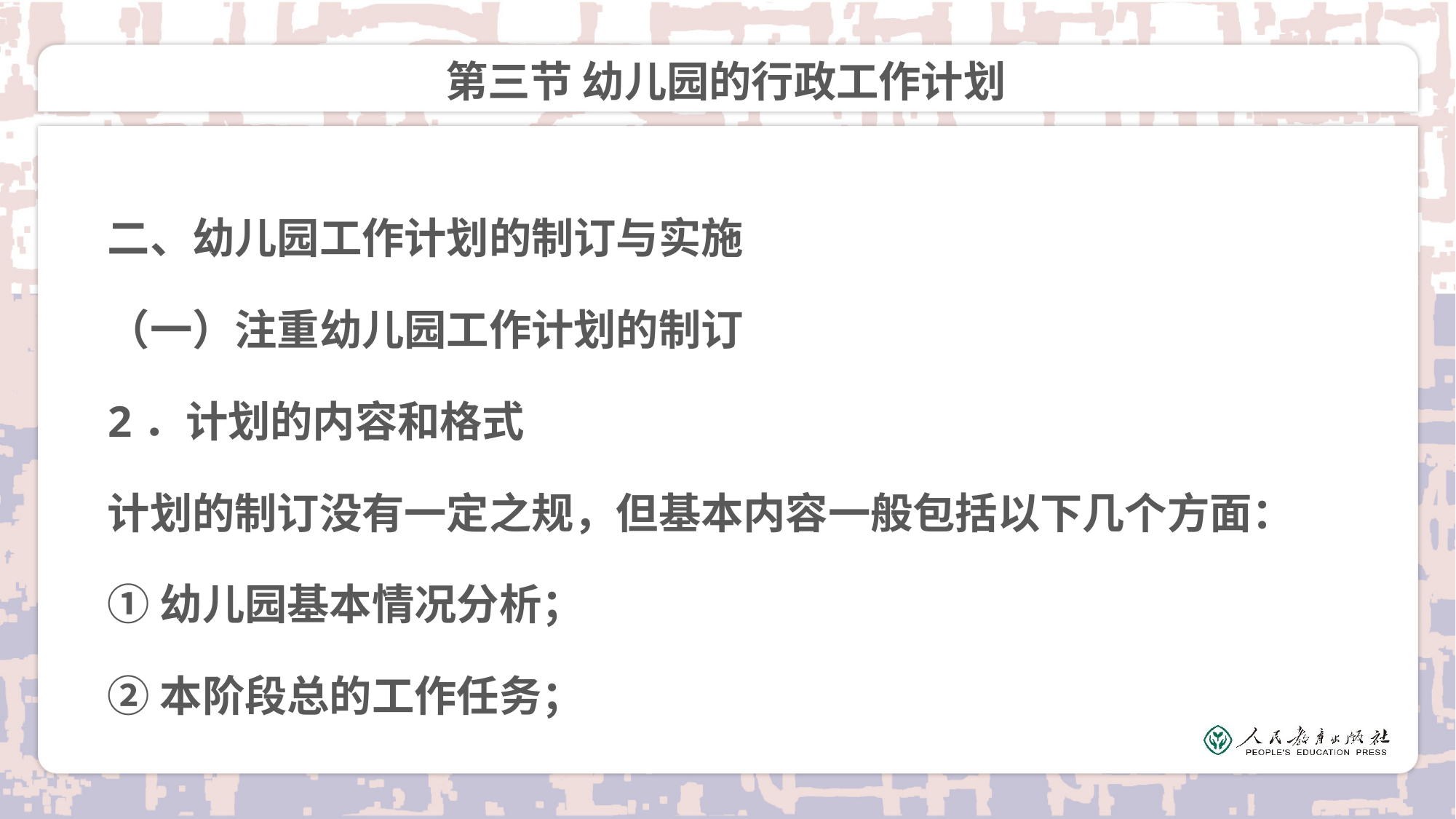

# 第三节 幼儿园的行政工作计划
二、幼儿园工作计划的制订与实施
（一）注重幼儿园工作计划的制订
2．计划的内容和格式
计划的制订没有一定之规，但基本内容一般包括以下几个方面：
①幼儿园基本情况分析；
②本阶段总的工作任务；